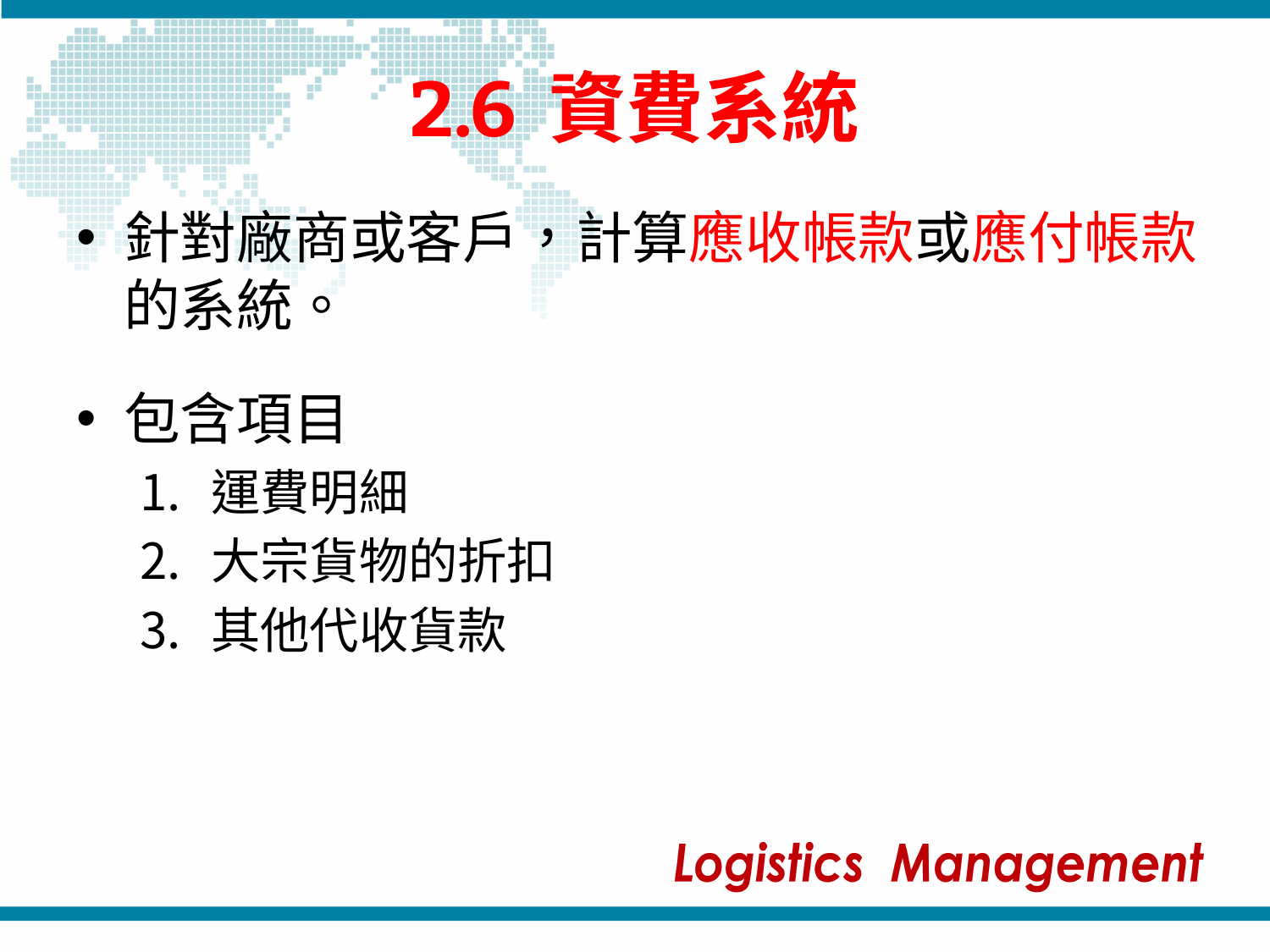

# 2.6 資費系統
針對廠商或客戶，計算應收帳款或應付帳款的系統。

包含項目
運費明細
大宗貨物的折扣
其他代收貨款